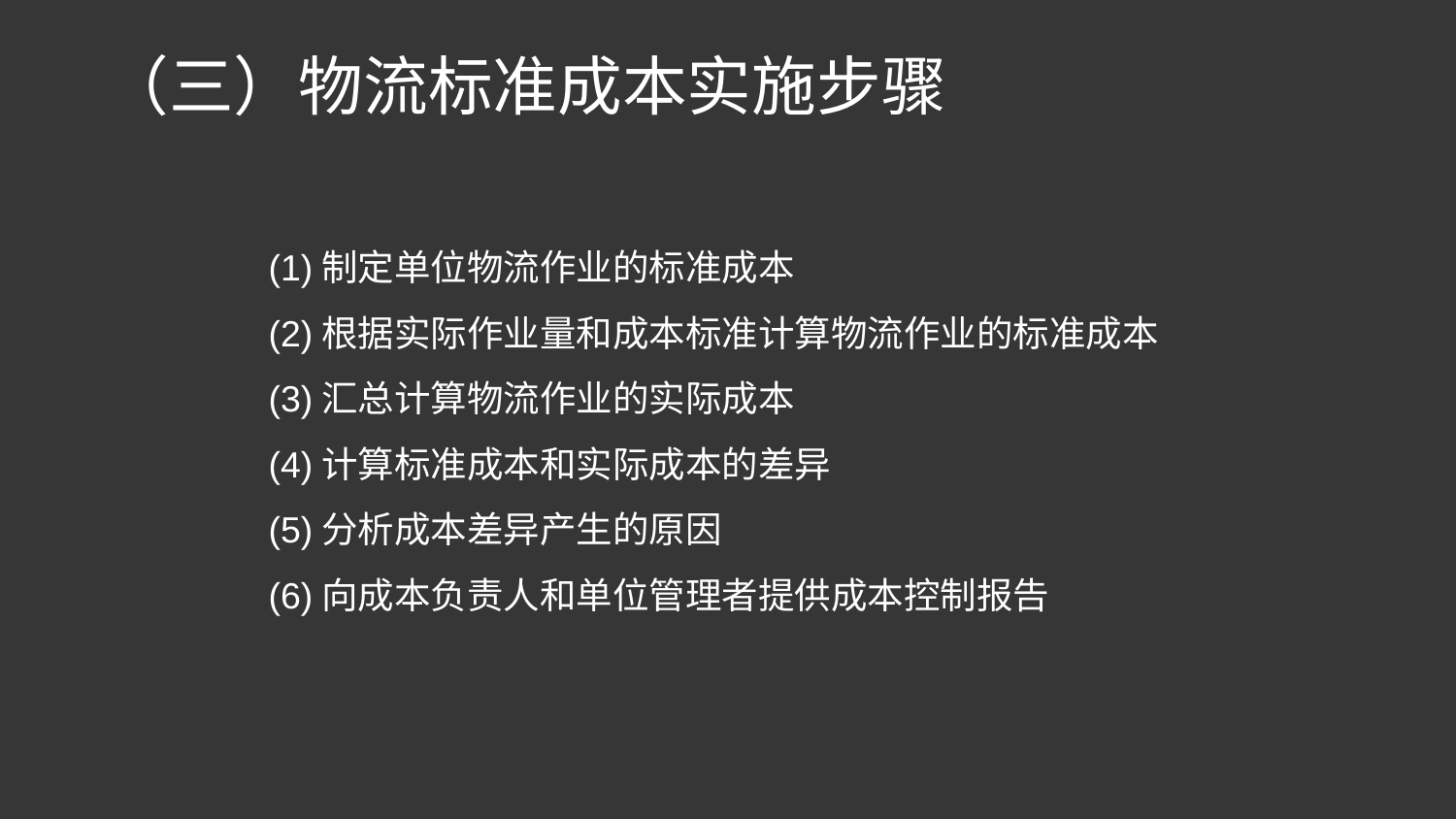

（三）物流标准成本实施步骤
(1)制定单位物流作业的标准成本
(2)根据实际作业量和成本标准计算物流作业的标准成本
(3)汇总计算物流作业的实际成本
(4)计算标准成本和实际成本的差异
(5)分析成本差异产生的原因
(6)向成本负责人和单位管理者提供成本控制报告